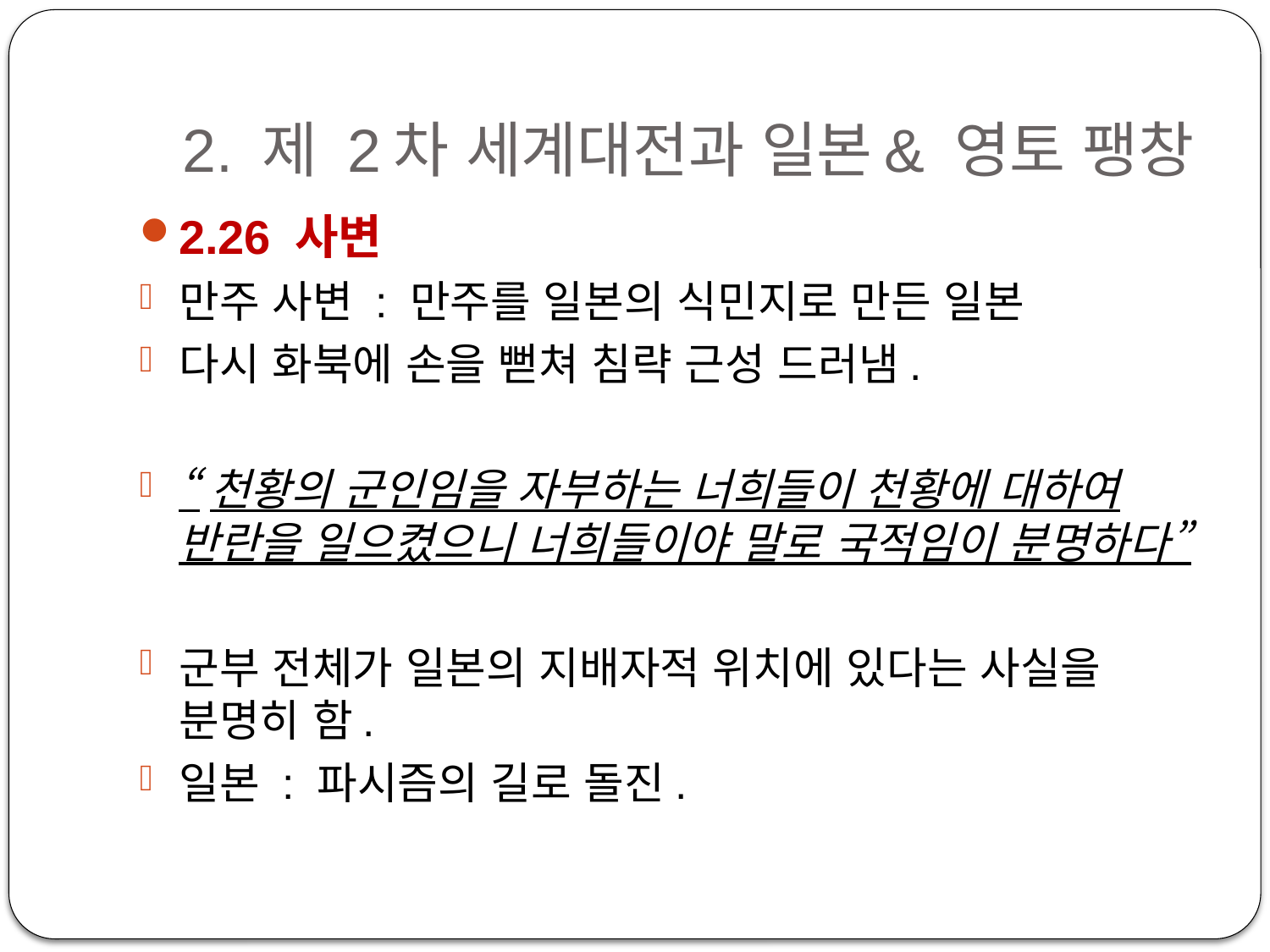

# 2. 제 2차 세계대전과 일본& 영토 팽창
2.26 사변
만주 사변 : 만주를 일본의 식민지로 만든 일본
다시 화북에 손을 뻗쳐 침략 근성 드러냄.

“천황의 군인임을 자부하는 너희들이 천황에 대하여 반란을 일으켰으니 너희들이야 말로 국적임이 분명하다”

군부 전체가 일본의 지배자적 위치에 있다는 사실을 분명히 함.
일본 : 파시즘의 길로 돌진.